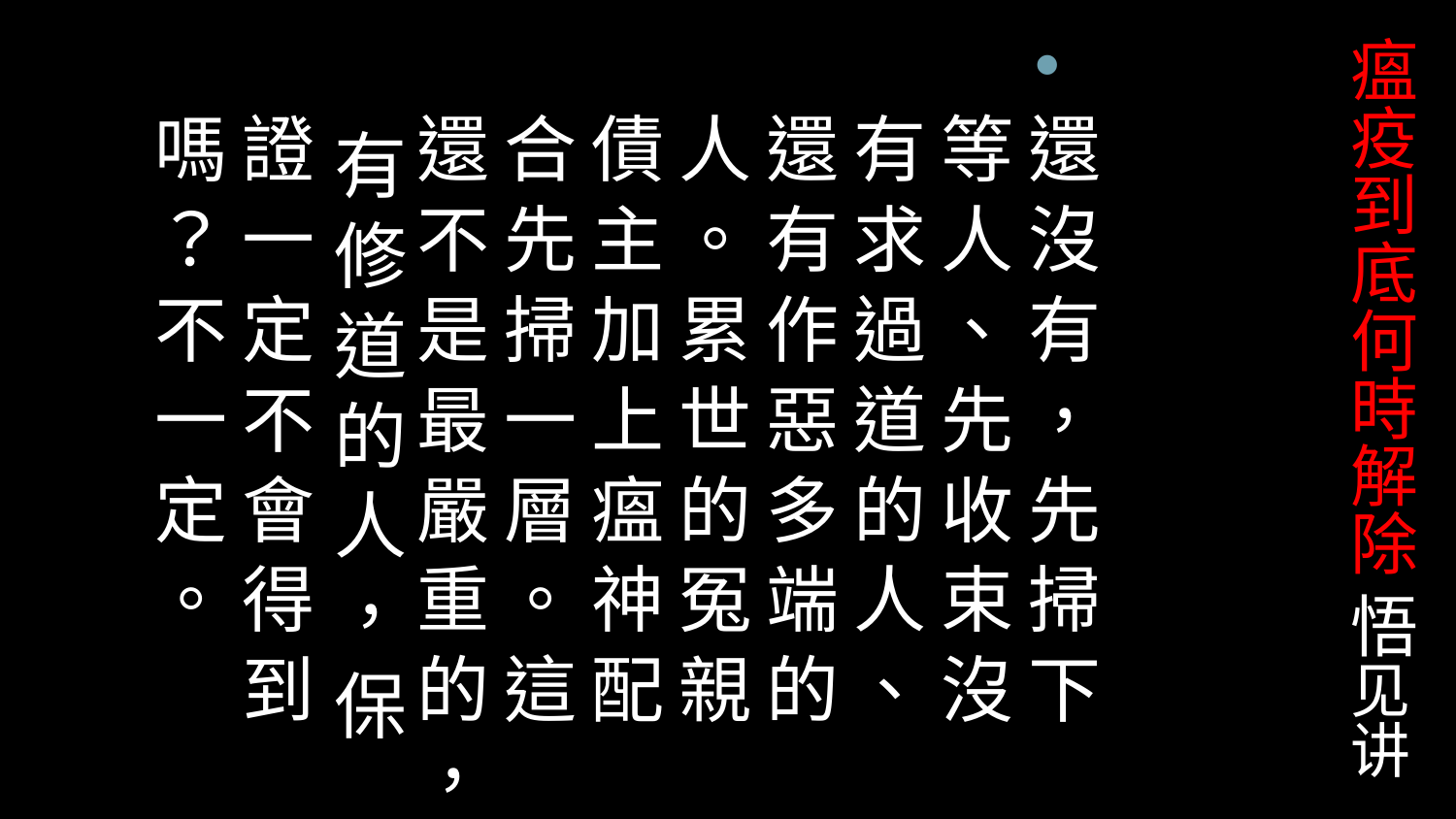

# 瘟疫到底何時解除 悟见讲
還 沒 有 ， 先 掃 下 等 人 、 先 收 束 沒 有 求 過 道 的 人 、 還 有 作 惡 多 端 的 人 。 累 世 的 冤 親 債 主 加 上 瘟 神 配 合 先 掃 一 層 。 這 還 不 是 最 嚴 重 的 ， 有 修 道 的 人 ， 保 證 一 定 不 會 得 到 嗎 ？ 不 一 定 。